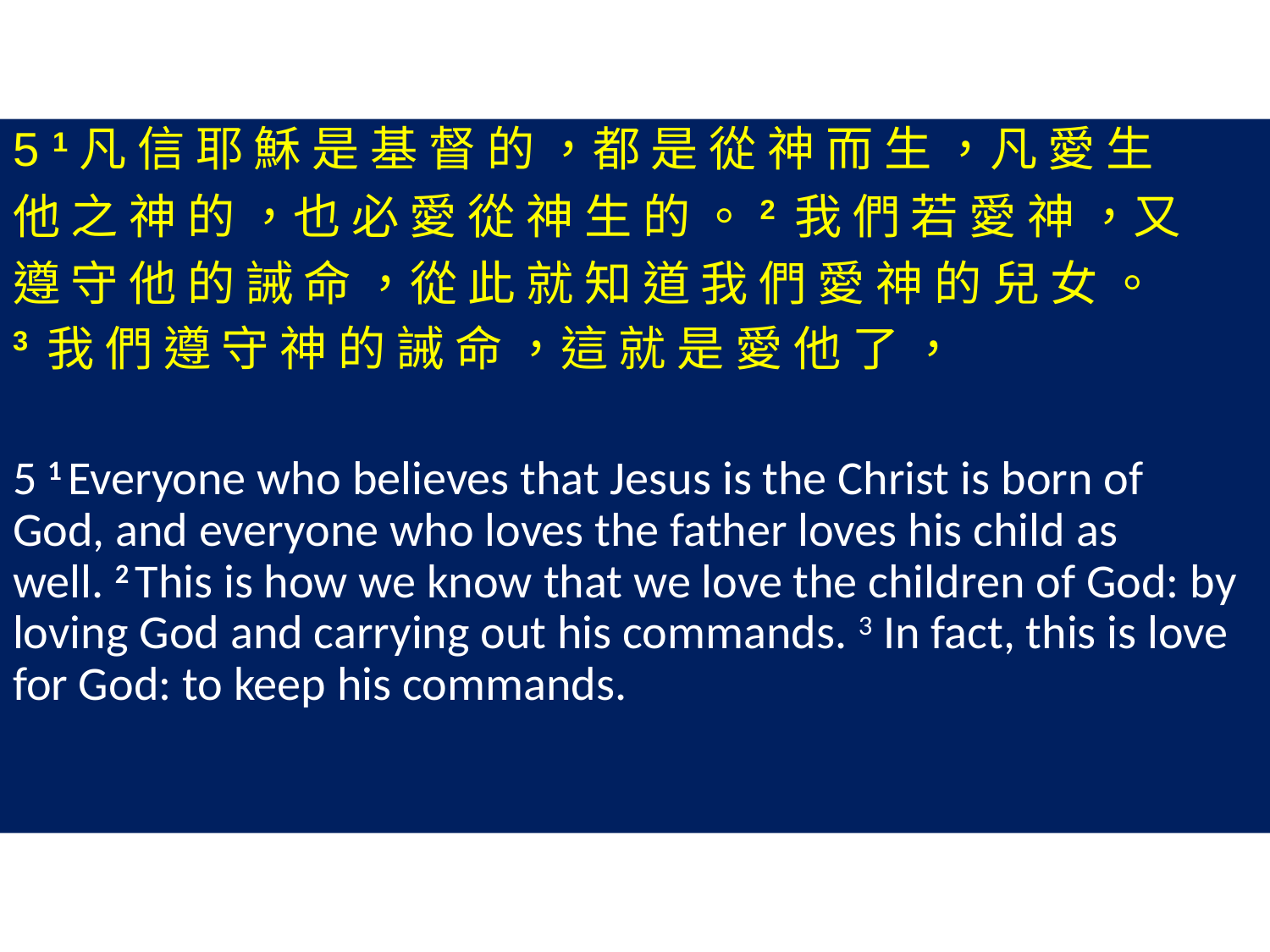

5 1凡 信 耶 穌 是 基 督 的 ，都 是 從 神 而 生 ，凡 愛 生
他 之 神 的 ，也 必 愛 從 神 生 的 。2 我 們 若 愛 神 ，又
遵 守 他 的 誡 命 ，從 此 就 知 道 我 們 愛 神 的 兒 女 。
3 我 們 遵 守 神 的 誡 命 ，這 就 是 愛 他 了 ，

5 1 Everyone who believes that Jesus is the Christ is born of God, and everyone who loves the father loves his child as well. 2 This is how we know that we love the children of God: by loving God and carrying out his commands. 3 In fact, this is love for God: to keep his commands.